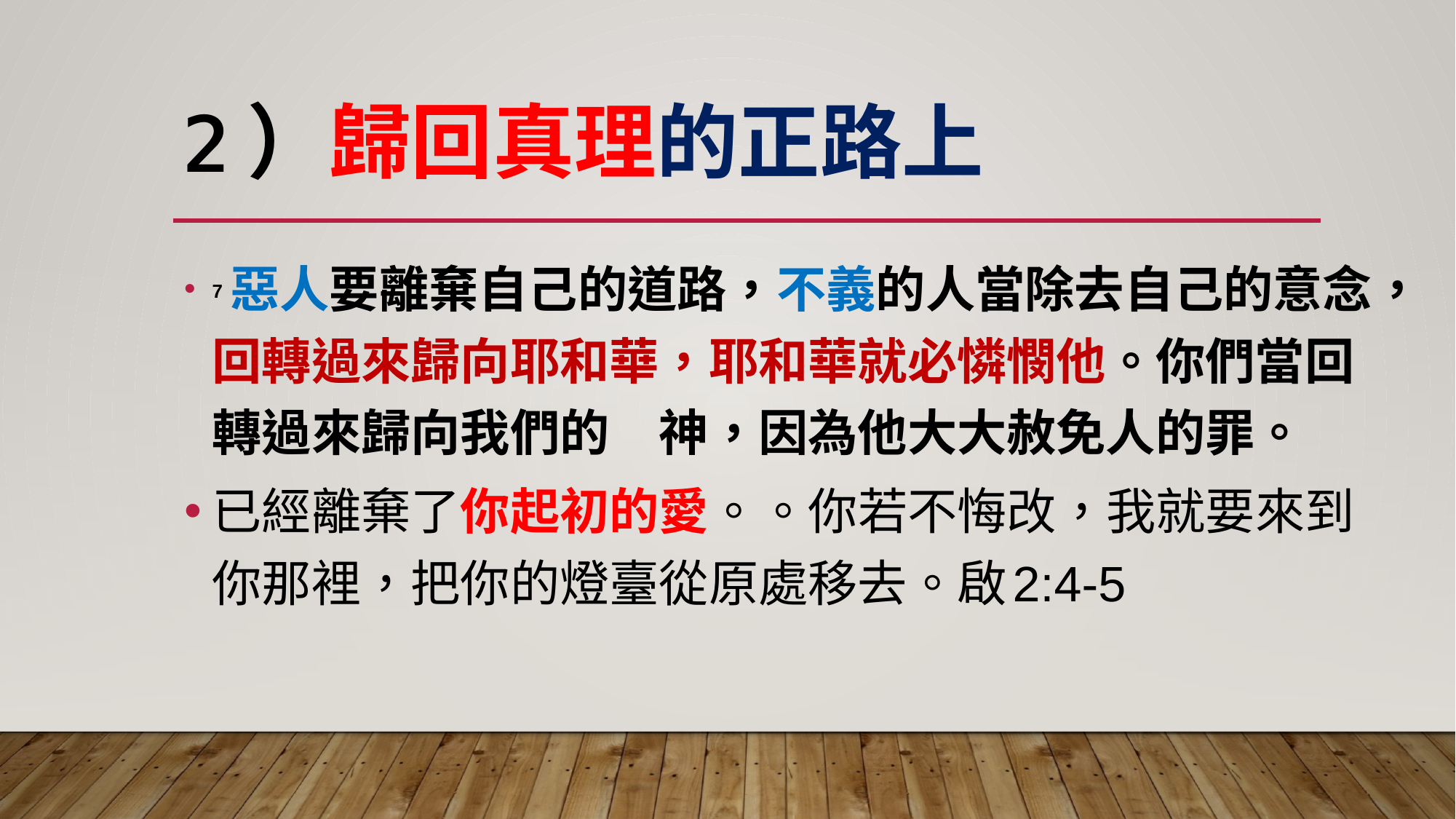

# 2）歸回真理的正路上
7 惡人要離棄自己的道路，不義的人當除去自己的意念，回轉過來歸向耶和華，耶和華就必憐憫他。你們當回轉過來歸向我們的　神，因為他大大赦免人的罪。
已經離棄了你起初的愛。。你若不悔改，我就要來到你那裡，把你的燈臺從原處移去。啟2:4-5